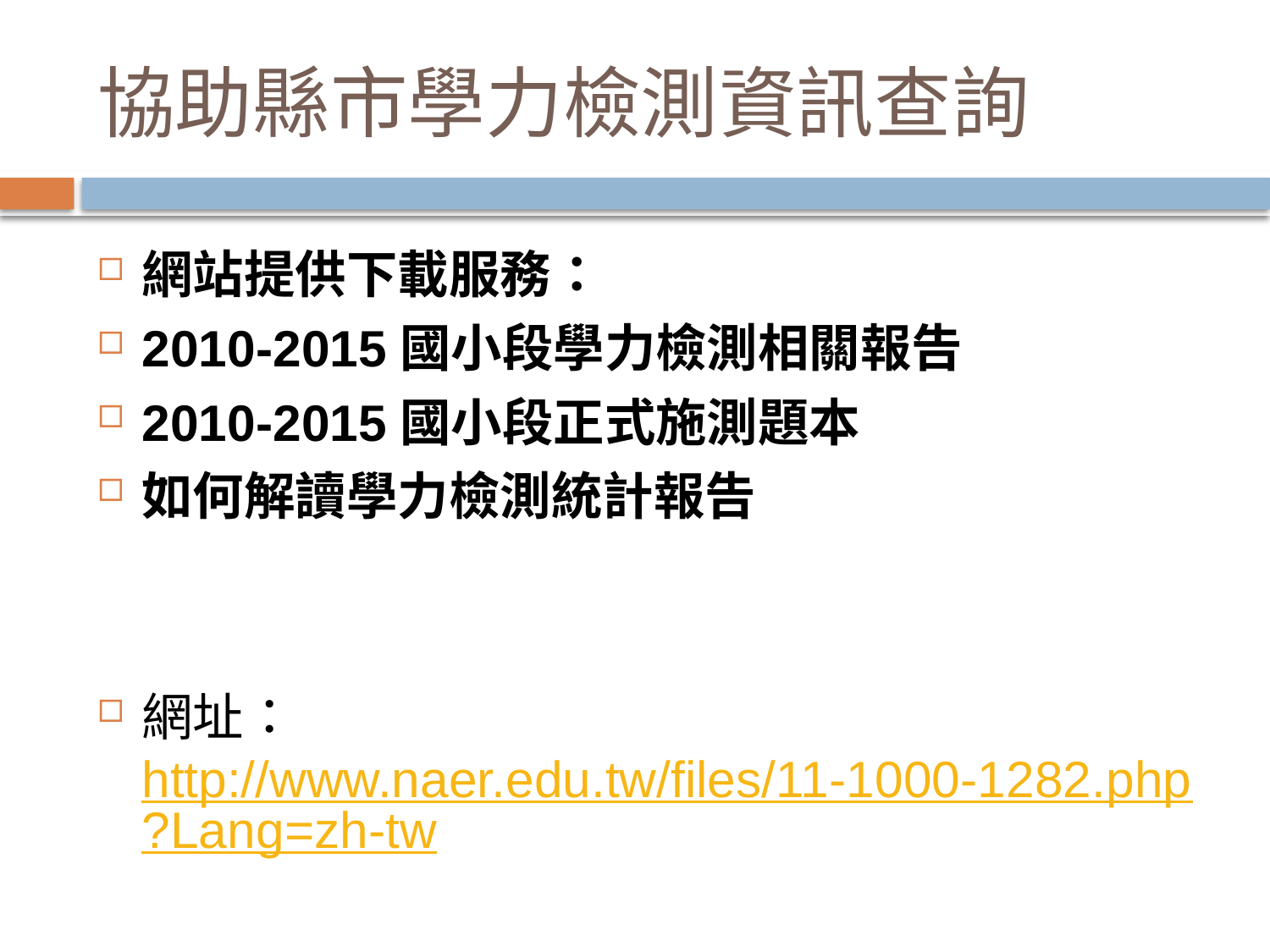

# 協助縣市學力檢測資訊查詢
網站提供下載服務：
2010-2015國小段學力檢測相關報告
2010-2015國小段正式施測題本
如何解讀學力檢測統計報告

網址：http://www.naer.edu.tw/files/11-1000-1282.php?Lang=zh-tw